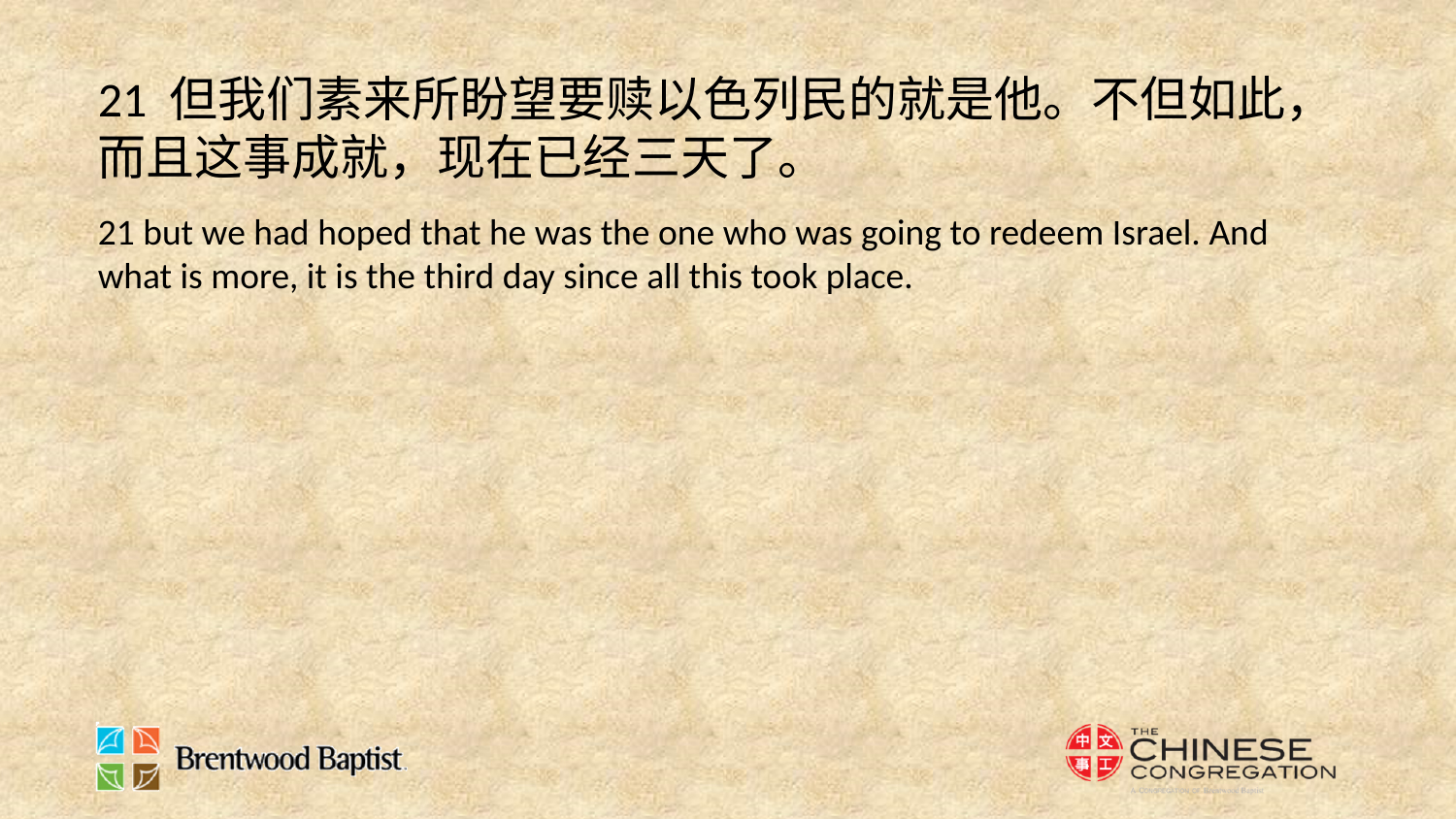

21 但我们素来所盼望要赎以色列民的就是他。不但如此，而且这事成就，现在已经三天了。

21 but we had hoped that he was the one who was going to redeem Israel. And what is more, it is the third day since all this took place.